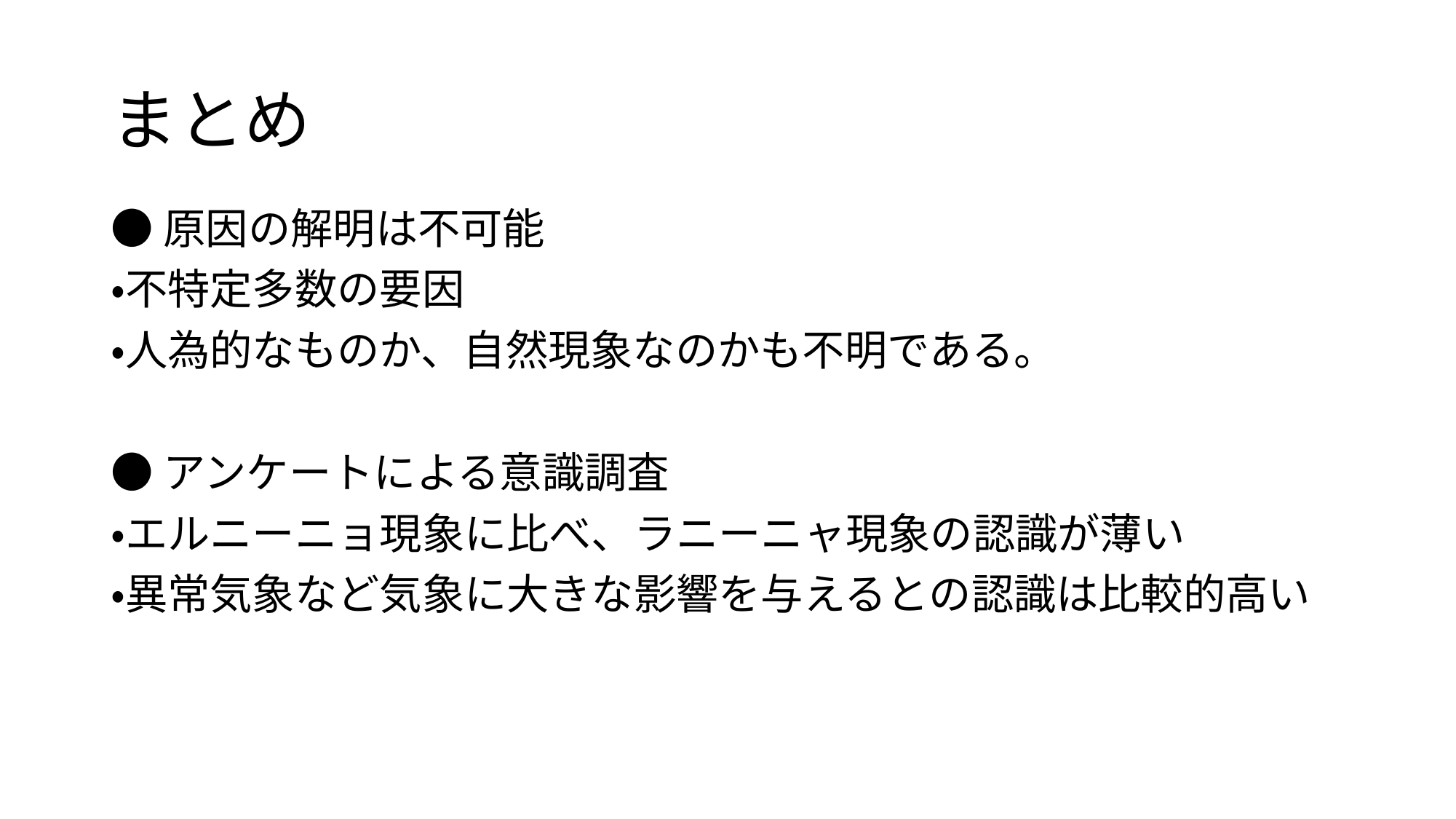

# まとめ
●原因の解明は不可能
・不特定多数の要因
・人為的なものか、自然現象なのかも不明である。

●アンケートによる意識調査
・エルニーニョ現象に比べ、ラニーニャ現象の認識が薄い
・異常気象など気象に大きな影響を与えるとの認識は比較的高い